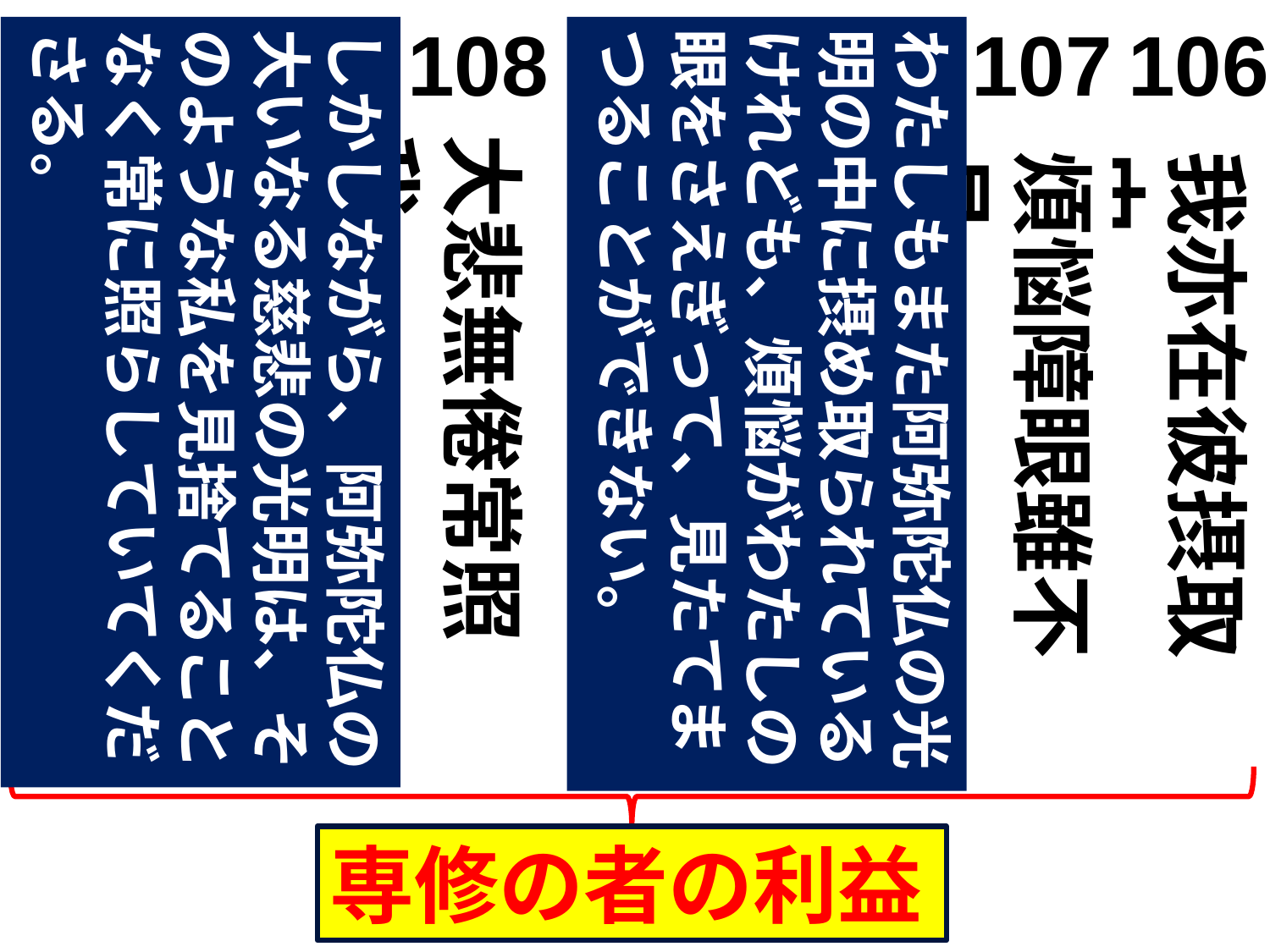

108
107
106
しかしながら、阿弥陀仏の大いなる慈悲の光明は、そのような私を見捨てることなく常に照らしていてくださる。
わたしもまた阿弥陀仏の光明の中に摂め取られているけれども、煩悩がわたしの眼をさえぎって、見たてまつることができない。
大悲無倦常照我
煩悩障眼雖不見
我亦在彼摂取中

専修の者の利益